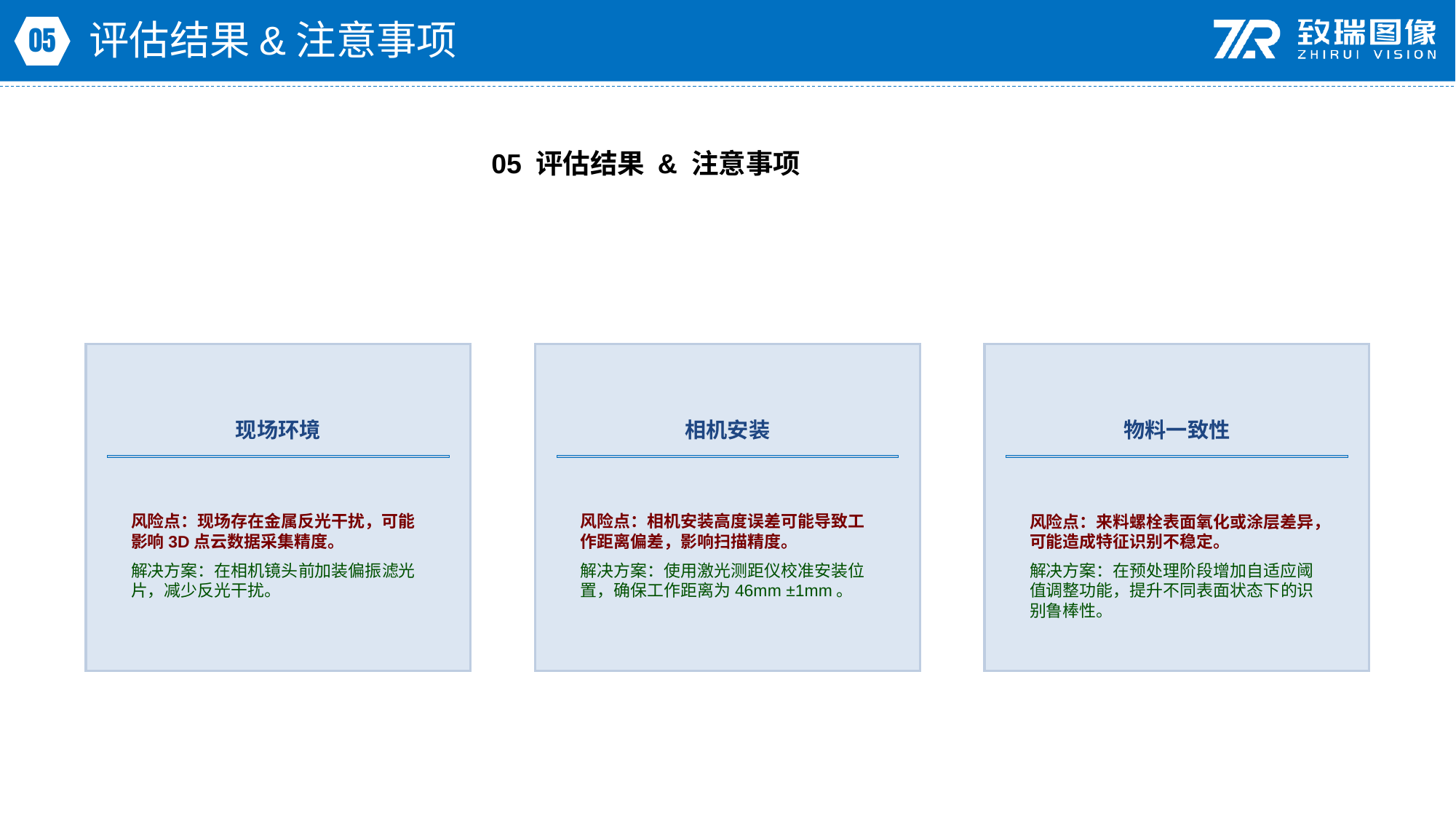

评估结果&注意事项
05

05 评估结果 & 注意事项

现场环境

相机安装

物料一致性

风险点：现场存在金属反光干扰，可能影响3D点云数据采集精度。
解决方案：在相机镜头前加装偏振滤光片，减少反光干扰。

风险点：相机安装高度误差可能导致工作距离偏差，影响扫描精度。
解决方案：使用激光测距仪校准安装位置，确保工作距离为46mm ±1mm。

风险点：来料螺栓表面氧化或涂层差异，可能造成特征识别不稳定。
解决方案：在预处理阶段增加自适应阈值调整功能，提升不同表面状态下的识别鲁棒性。